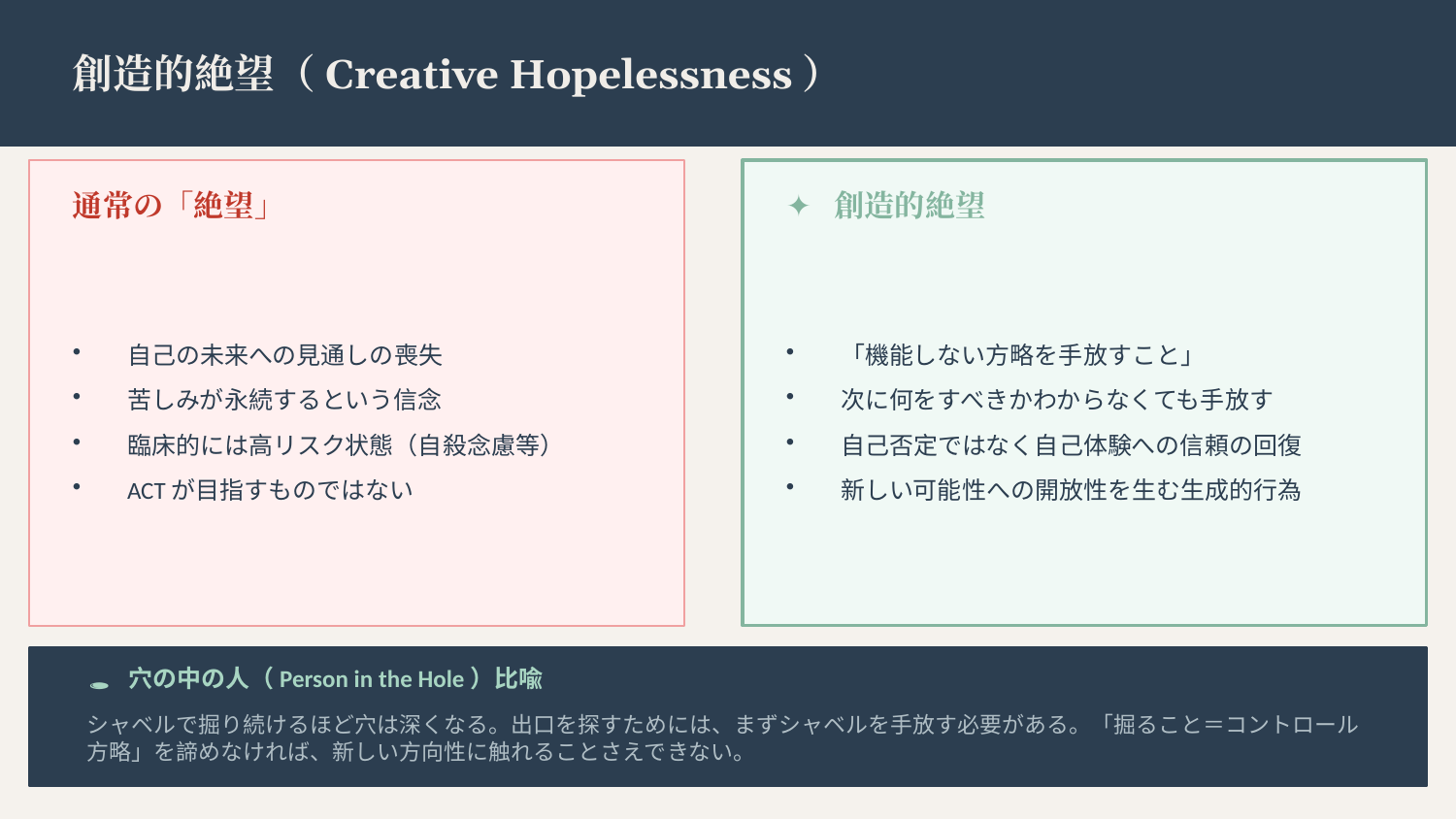

創造的絶望（Creative Hopelessness）

通常の「絶望」
✦  創造的絶望
自己の未来への見通しの喪失
苦しみが永続するという信念
臨床的には高リスク状態（自殺念慮等）
ACTが目指すものではない
「機能しない方略を手放すこと」
次に何をすべきかわからなくても手放す
自己否定ではなく自己体験への信頼の回復
新しい可能性への開放性を生む生成的行為

🕳️  穴の中の人（Person in the Hole）比喩
シャベルで掘り続けるほど穴は深くなる。出口を探すためには、まずシャベルを手放す必要がある。「掘ること＝コントロール方略」を諦めなければ、新しい方向性に触れることさえできない。